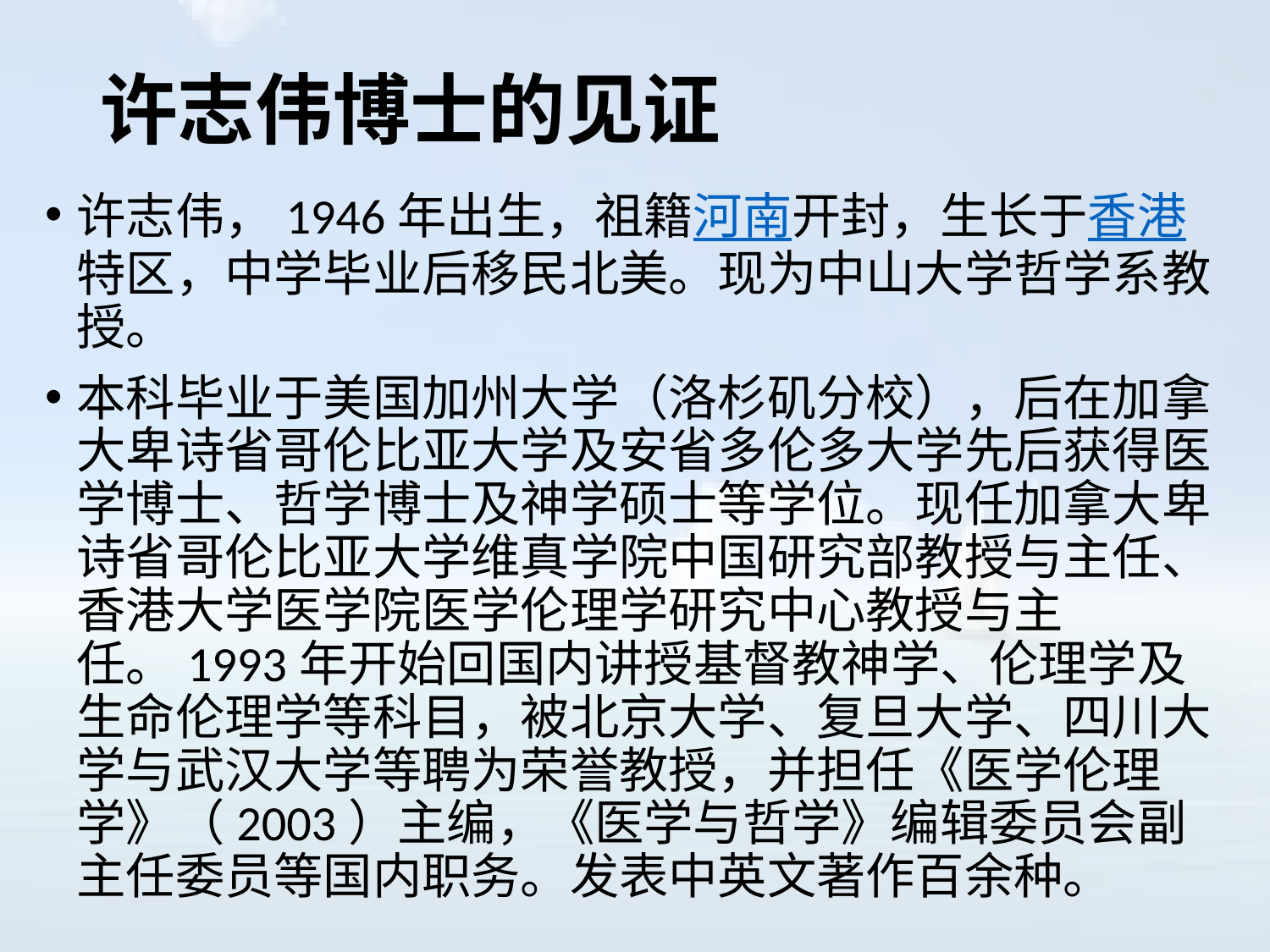

# 许志伟博士的见证
许志伟，1946年出生，祖籍河南开封，生长于香港特区，中学毕业后移民北美。现为中山大学哲学系教授。
本科毕业于美国加州大学（洛杉矶分校），后在加拿大卑诗省哥伦比亚大学及安省多伦多大学先后获得医学博士、哲学博士及神学硕士等学位。现任加拿大卑诗省哥伦比亚大学维真学院中国研究部教授与主任、香港大学医学院医学伦理学研究中心教授与主任。1993年开始回国内讲授基督教神学、伦理学及生命伦理学等科目，被北京大学、复旦大学、四川大学与武汉大学等聘为荣誉教授，并担任《医学伦理学》（2003）主编，《医学与哲学》编辑委员会副主任委员等国内职务。发表中英文著作百余种。